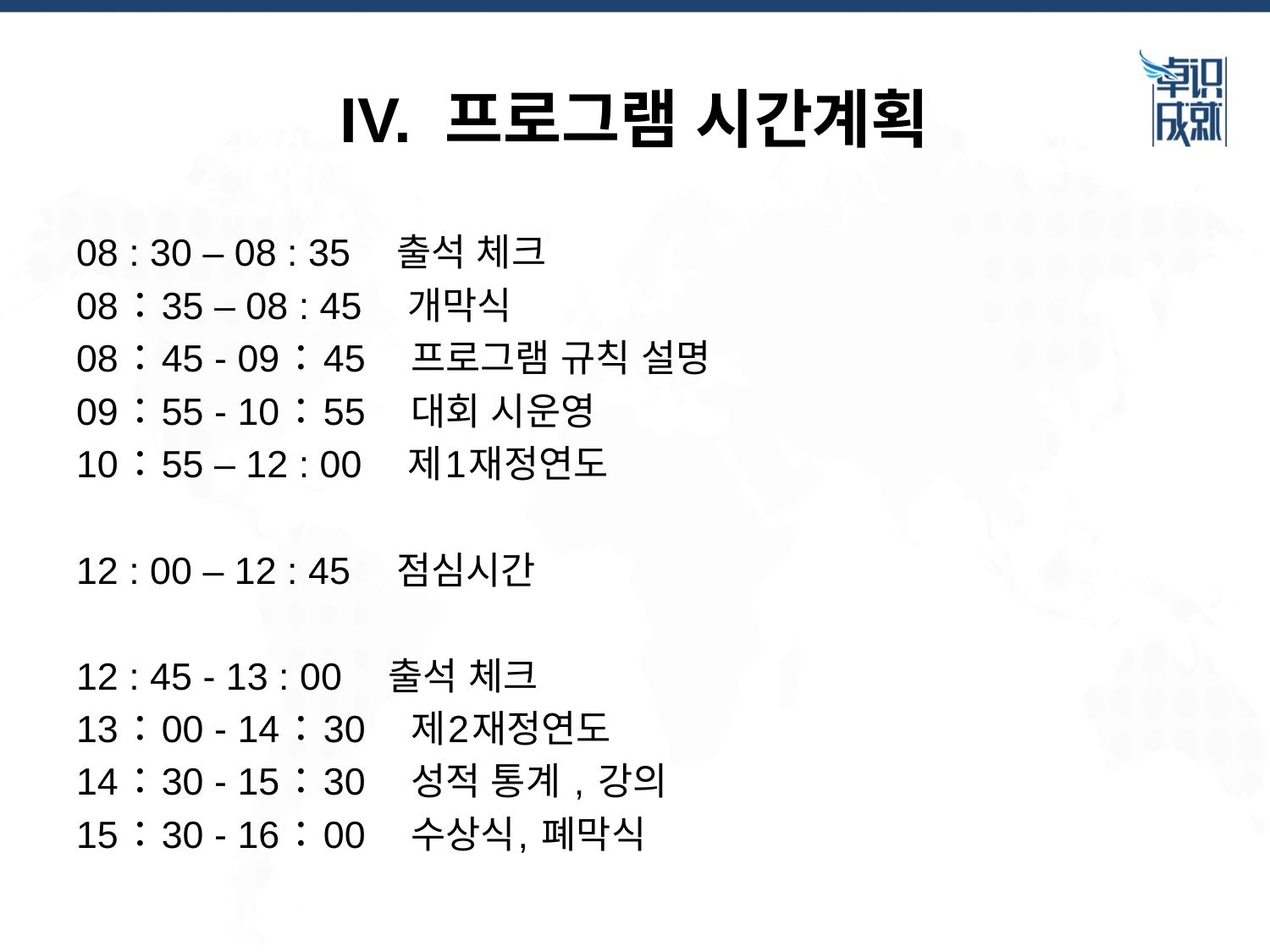

# IV. 프로그램 시간계획
08 : 30 – 08 : 35    출석 체크
08：35 – 08 : 45    개막식
08：45 - 09：45    프로그램 규칙 설명
09：55 - 10：55    대회 시운영
10：55 – 12 : 00    제1재정연도

12 : 00 – 12 : 45    점심시간

12 : 45 - 13 : 00    출석 체크
13：00 - 14：30    제2재정연도
14：30 - 15：30    성적 통계 , 강의
15：30 - 16：00    수상식, 폐막식